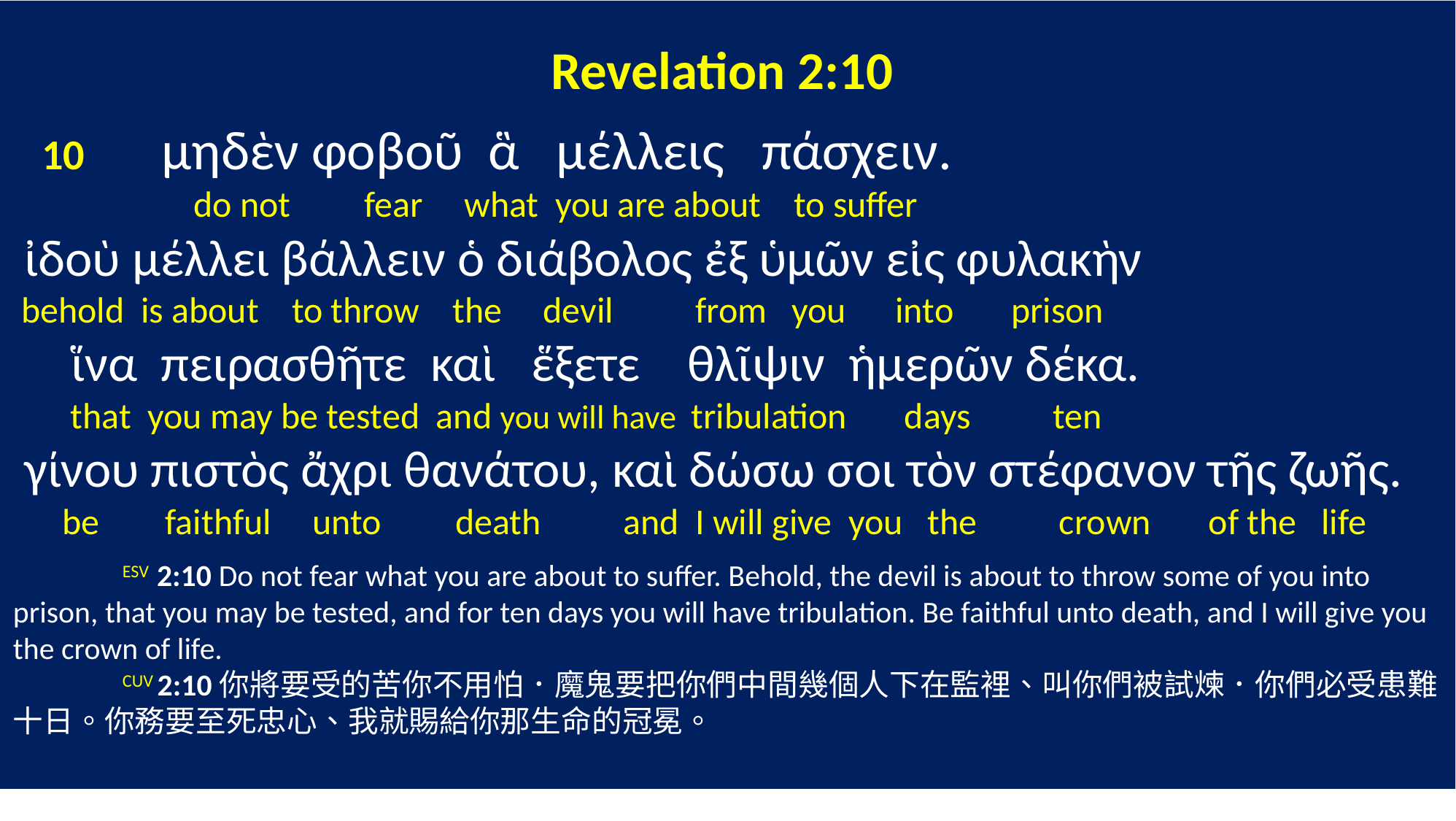

Revelation 2:10

   10       μηδὲν φοβοῦ  ἃ   μέλλεις   πάσχειν.
                      do not         fear     what  you are about    to suffer
 ἰδοὺ μέλλει βάλλειν ὁ διάβολος ἐξ ὑμῶν εἰς φυλακὴν
 behold  is about    to throw    the     devil          from   you      into       prison
     ἵνα  πειρασθῆτε  καὶ   ἕξετε    θλῖψιν  ἡμερῶν δέκα.
       that  you may be tested  and you will have  tribulation       days          ten
 γίνου πιστὸς ἄχρι θανάτου, καὶ δώσω σοι τὸν στέφανον τῆς ζωῆς.
      be        faithful     unto         death          and  I will give  you   the          crown       of the   life

	ESV  2:10 Do not fear what you are about to suffer. Behold, the devil is about to throw some of you into prison, that you may be tested, and for ten days you will have tribulation. Be faithful unto death, and I will give you the crown of life.
	CUV 2:10你將要受的苦你不用怕．魔鬼要把你們中間幾個人下在監裡、叫你們被試煉．你們必受患難十日。你務要至死忠心、我就賜給你那生命的冠冕。